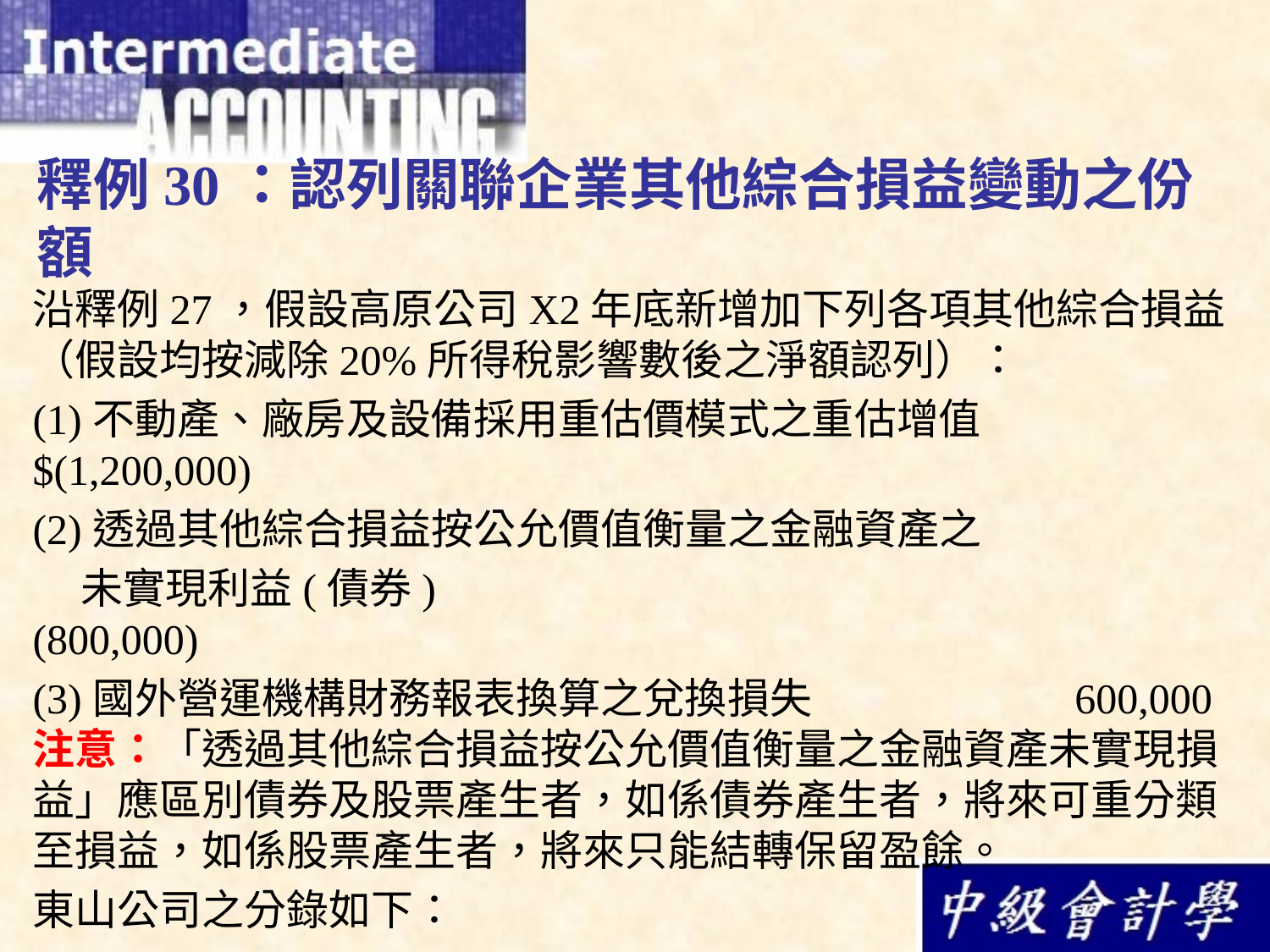

# 釋例30：認列關聯企業其他綜合損益變動之份額
沿釋例27，假設高原公司X2年底新增加下列各項其他綜合損益（假設均按減除20%所得稅影響數後之淨額認列）：
(1)不動產、廠房及設備採用重估價模式之重估增值    $(1,200,000)
(2)透過其他綜合損益按公允價值衡量之金融資產之
    未實現利益(債券)                                                               (800,000)
(3)國外營運機構財務報表換算之兌換損失	               600,000注意：「透過其他綜合損益按公允價值衡量之金融資產未實現損益」應區別債券及股票產生者，如係債券產生者，將來可重分類至損益，如係股票產生者，將來只能結轉保留盈餘。
東山公司之分錄如下：